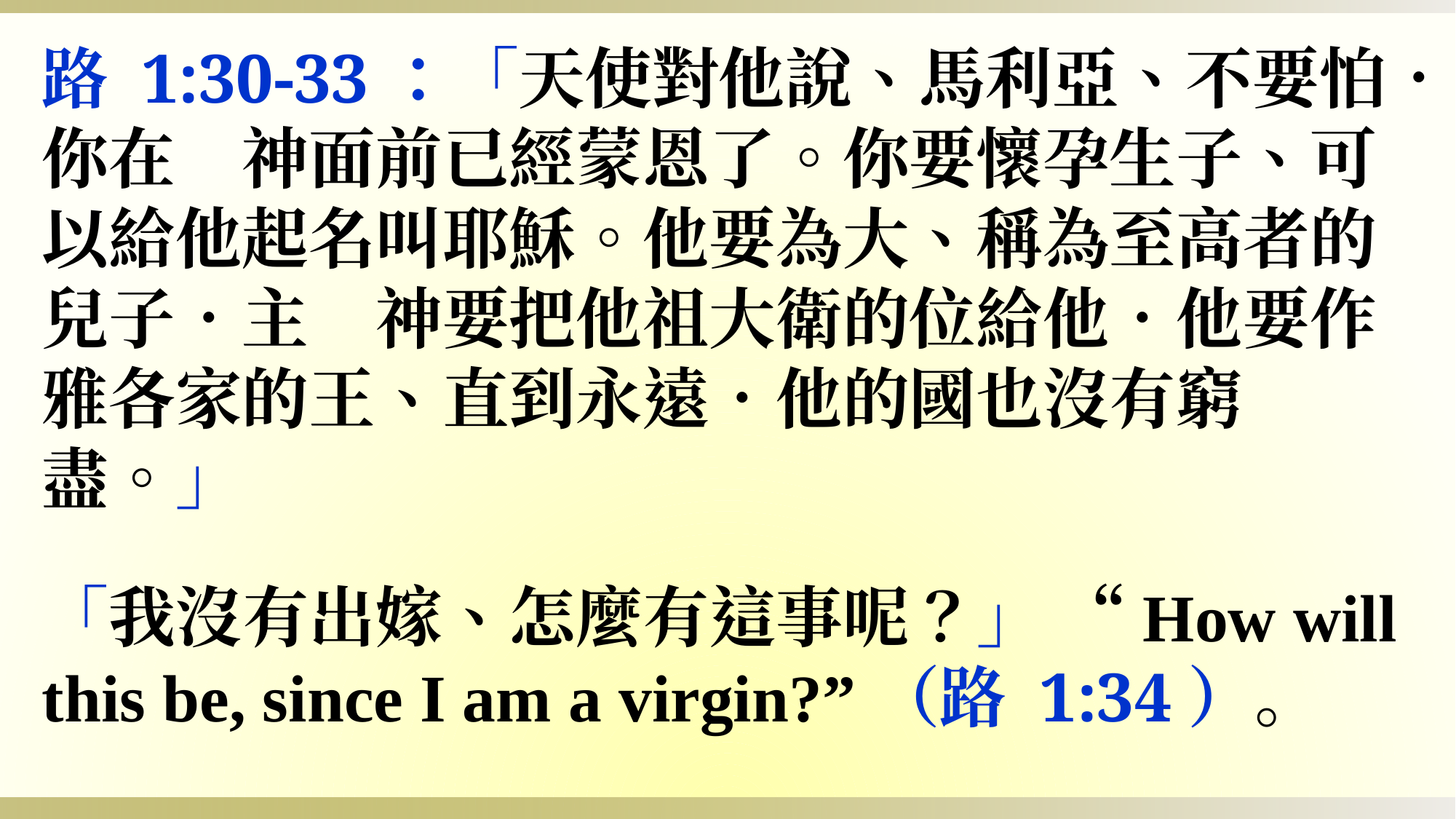

路 1:30-33：「天使對他說、馬利亞、不要怕．你在　神面前已經蒙恩了。你要懷孕生子、可以給他起名叫耶穌。他要為大、稱為至高者的兒子．主　神要把他祖大衛的位給他．他要作雅各家的王、直到永遠．他的國也沒有窮盡。」

「我沒有出嫁、怎麼有這事呢？」 “How will this be, since I am a virgin?”（路 1:34）。